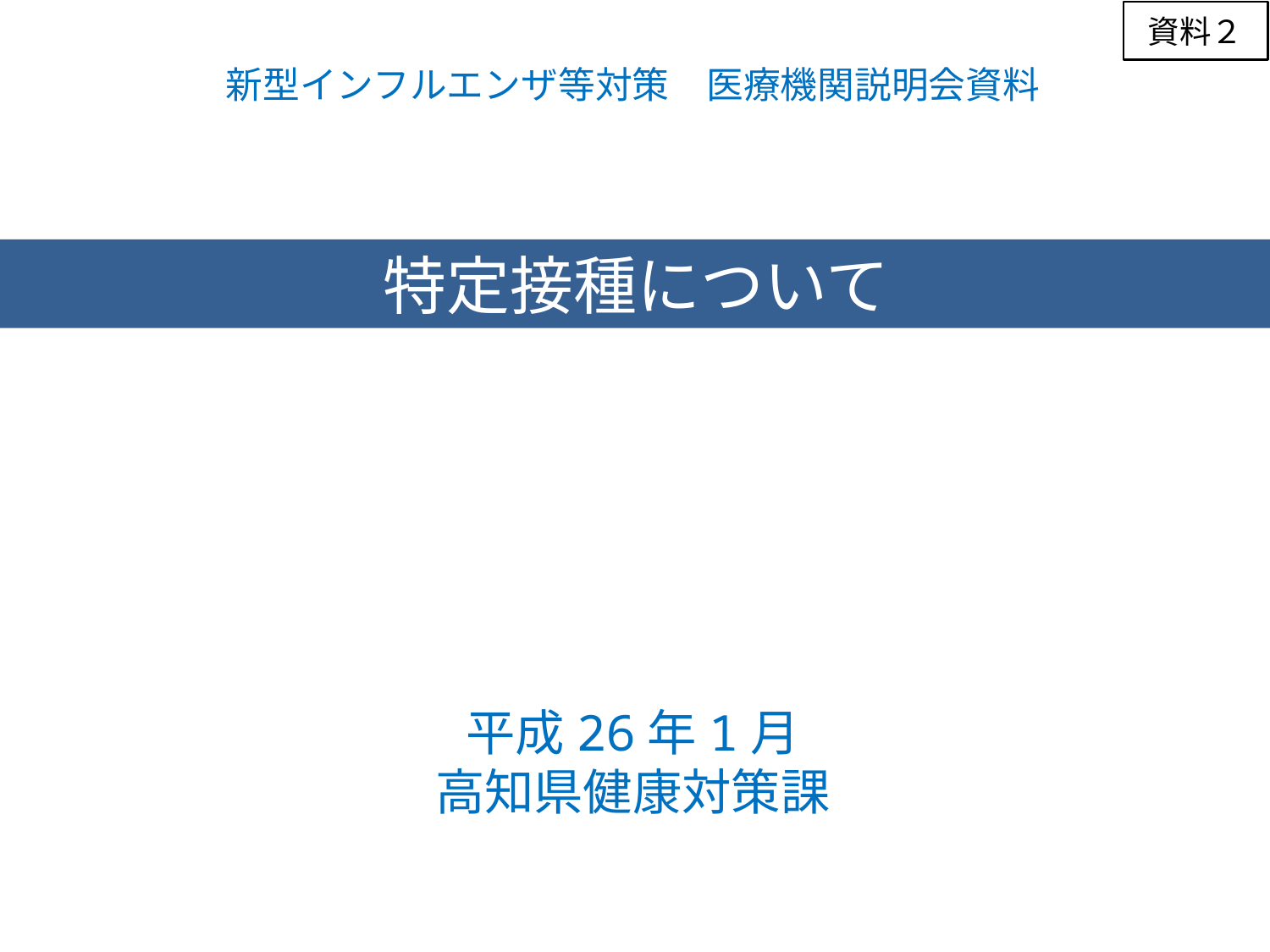

資料２
新型インフルエンザ等対策　医療機関説明会資料
特定接種について
平成26年1月
高知県健康対策課